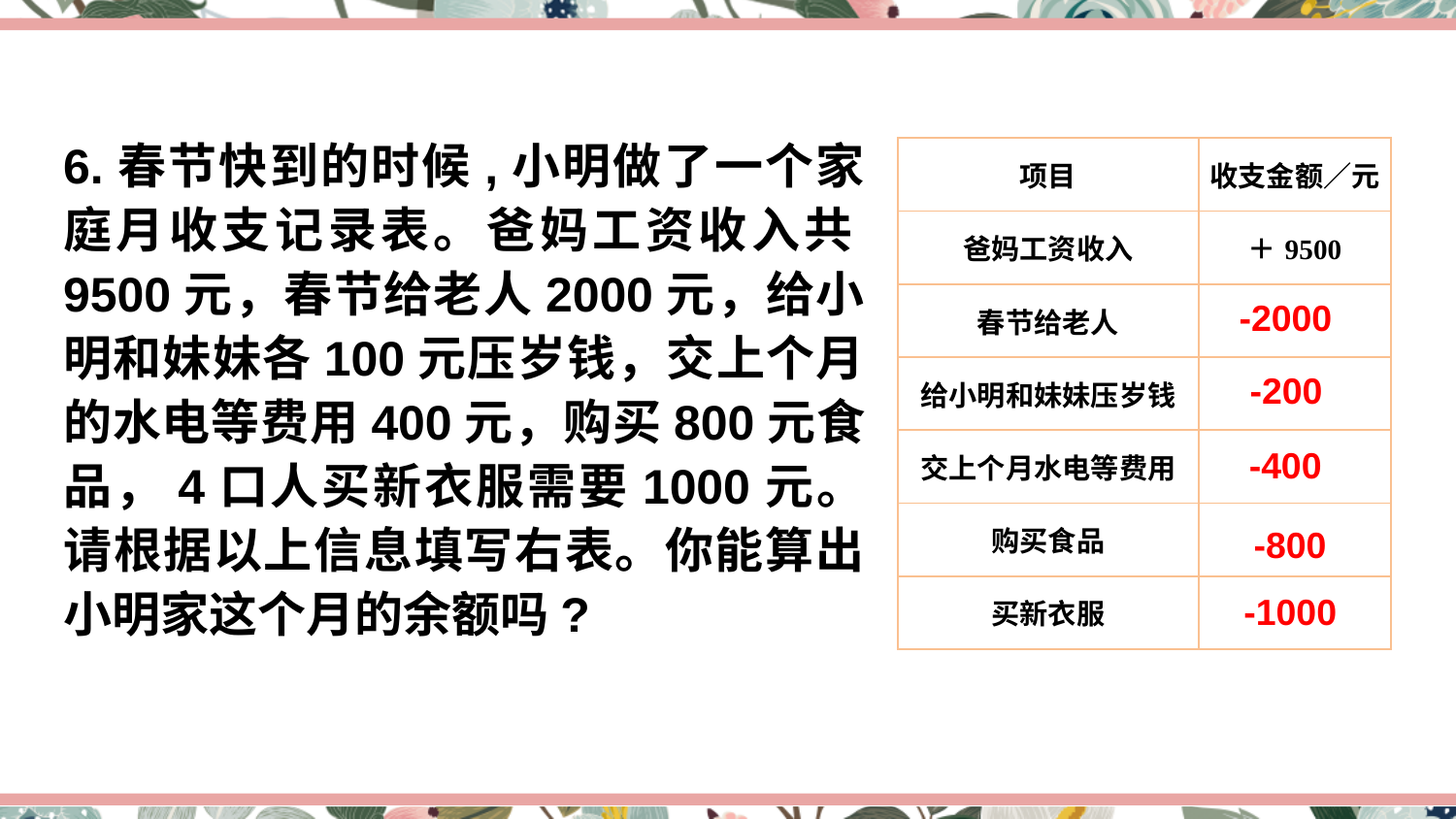

6.春节快到的时候,小明做了一个家庭月收支记录表。爸妈工资收入共9500元，春节给老人2000元，给小明和妹妹各100元压岁钱，交上个月的水电等费用400元，购买800元食品，4口人买新衣服需要1000元。请根据以上信息填写右表。你能算出小明家这个月的余额吗?
| 项目 | 收支金额／元 |
| --- | --- |
| 爸妈工资收入 | ＋9500 |
| 春节给老人 |  |
| 给小明和妹妹压岁钱 |  |
| 交上个月水电等费用 |  |
| 购买食品 |  |
| 买新衣服 |  |
-2000
-200
-400
-800
-1000